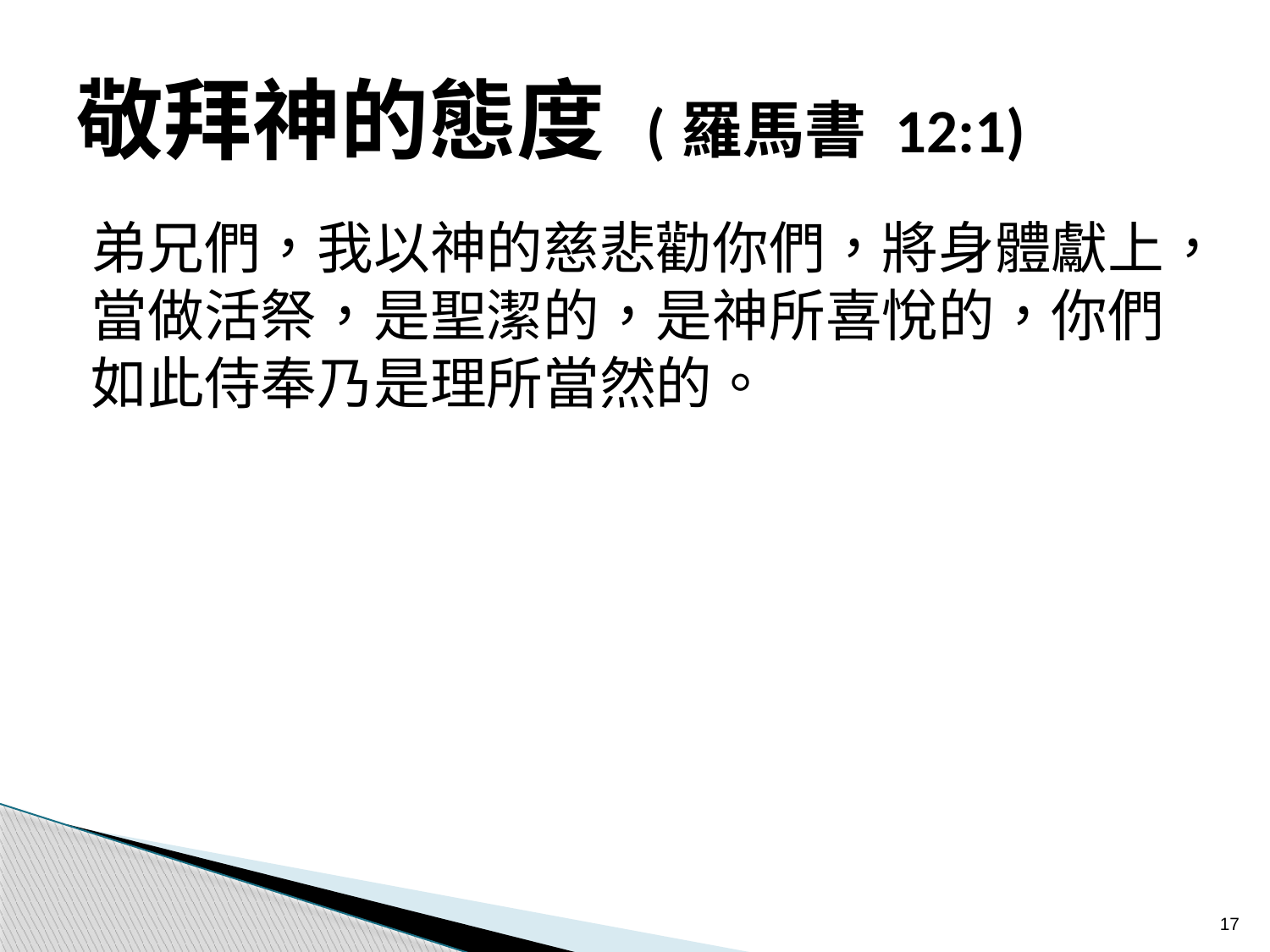

# 敬拜神的態度 (羅馬書 12:1)
弟兄們，我以神的慈悲勸你們，將身體獻上，當做活祭，是聖潔的，是神所喜悅的，你們如此侍奉乃是理所當然的。
17